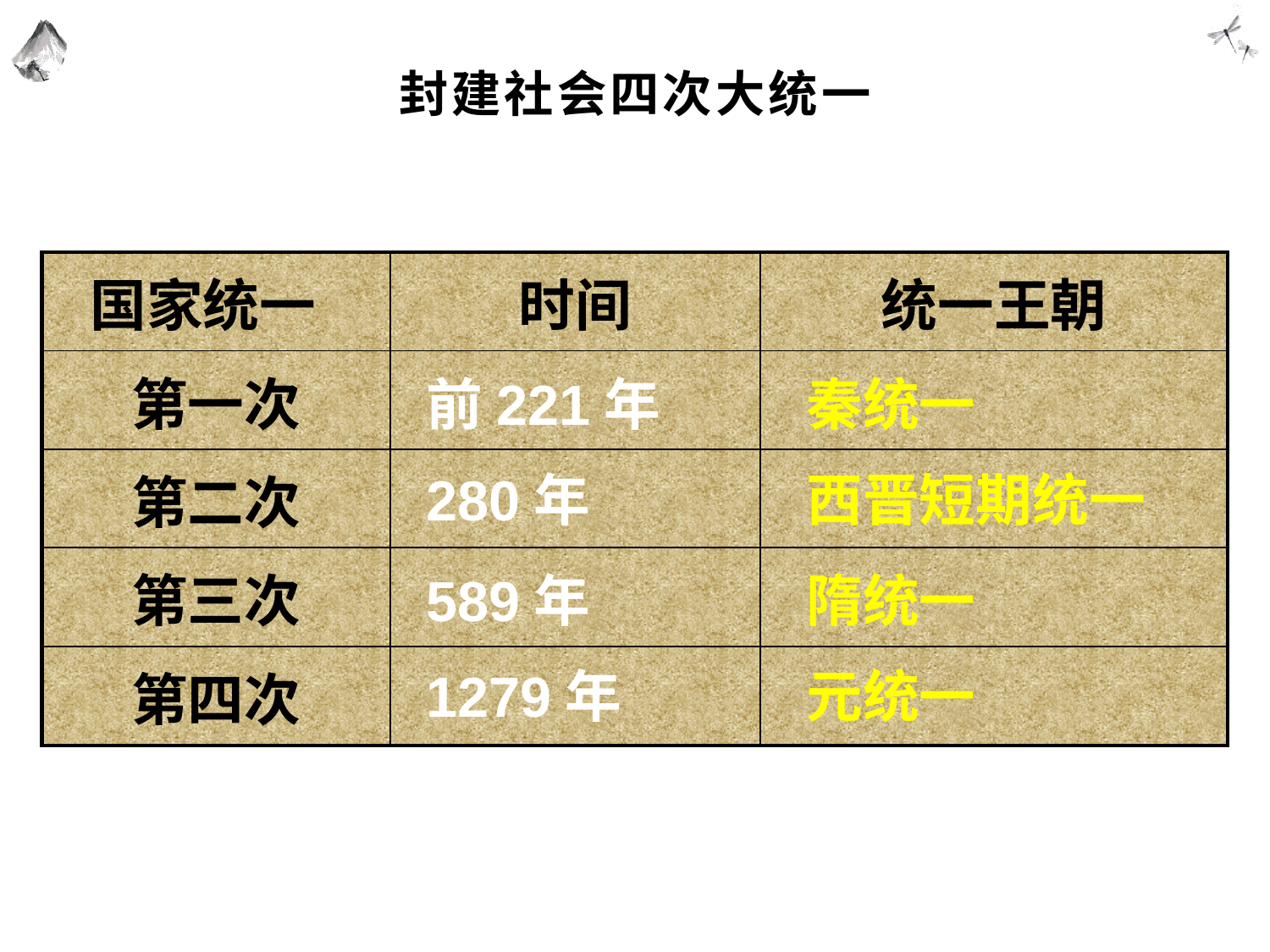

# 封建社会四次大统一
| 国家统一 | 时间 | 统一王朝 |
| --- | --- | --- |
| 第一次 |  |  |
| 第二次 |  |  |
| 第三次 |  |  |
| 第四次 |  |  |
前221年
秦统一
280年
西晋短期统一
589年
隋统一
1279年
元统一